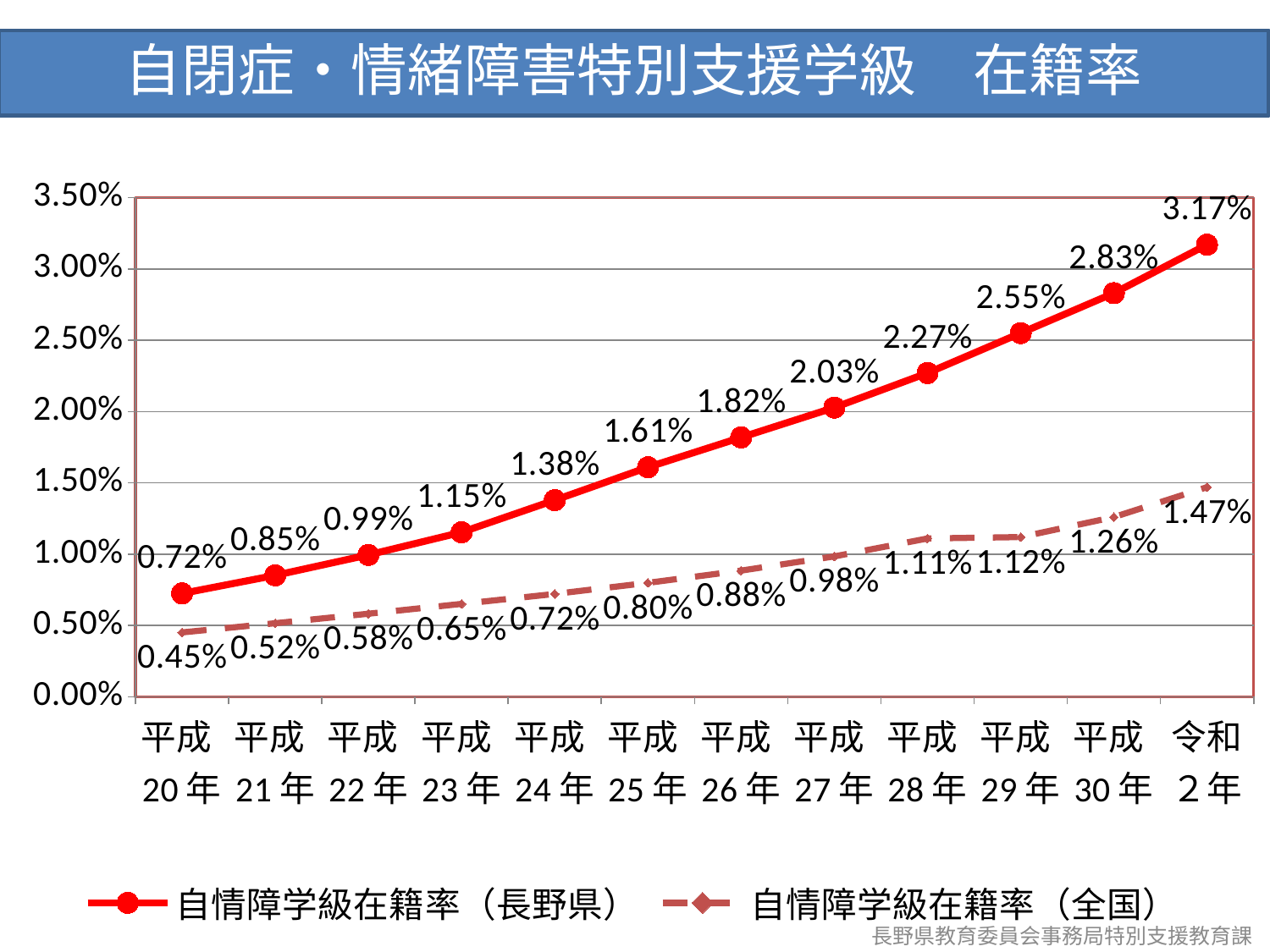

自閉症・情緒障害特別支援学級　在籍率

### Chart

| Category | 自情障学級在籍率（長野県） | 自情障学級在籍率（全国） |
|---|---|---|
| 平成20年 | 0.007244780768686185 | 0.004511792766444237 |
| 平成21年 | 0.008511348464619492 | 0.005154166299762473 |
| 平成22年 | 0.009946719758828318 | 0.005820507863441062 |
| 平成23年 | 0.011534990565263763 | 0.006510251053679733 |
| 平成24年 | 0.013789585476196449 | 0.007207649093023569 |
| 平成25年 | 0.016095058519764224 | 0.007986916123002822 |
| 平成26年 | 0.018185910031247567 | 0.008844840444084444 |
| 平成27年 | 0.020275628711911603 | 0.009840130922571305 |
| 平成28年 | 0.0227 | 0.0111 |
| 平成29年 | 0.0255 | 0.011200000000000002 |
| 平成30年 | 0.0283 | 0.0126 |
| 令和２年 | 0.0317 | 0.0147 |
長野県教育委員会事務局特別支援教育課